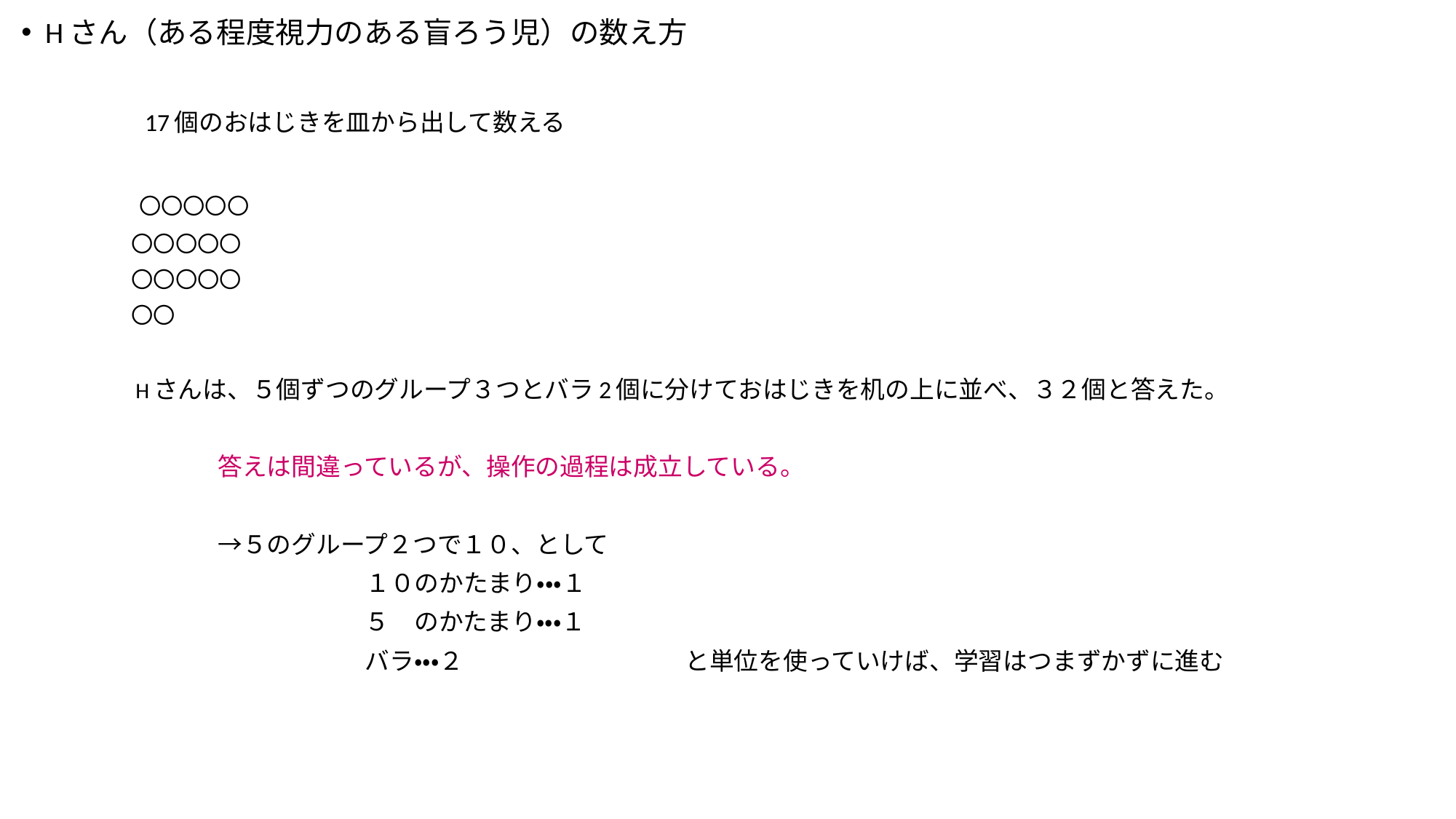

Hさん（ある程度視力のある盲ろう児）の数え方

　　　　17個のおはじきを皿から出して数える

　　　　〇〇〇〇〇
　　　　　〇〇〇〇〇
　　　　　〇〇〇〇〇
　　　　　〇〇

　　　　　Hさんは、５個ずつのグループ３つとバラ2個に分けておはじきを机の上に並べ、３２個と答えた。

　　　　　　　　答えは間違っているが、操作の過程は成立している。

　　　　　　　　→５のグループ２つで１０、として
　　　　　　　　　　　　　　１０のかたまり・・・１
　　　　　　　　　　　　　　５　のかたまり・・・１
　　　　　　　　　　　　　　バラ・・・２　　　　　　　　　と単位を使っていけば、学習はつまずかずに進む